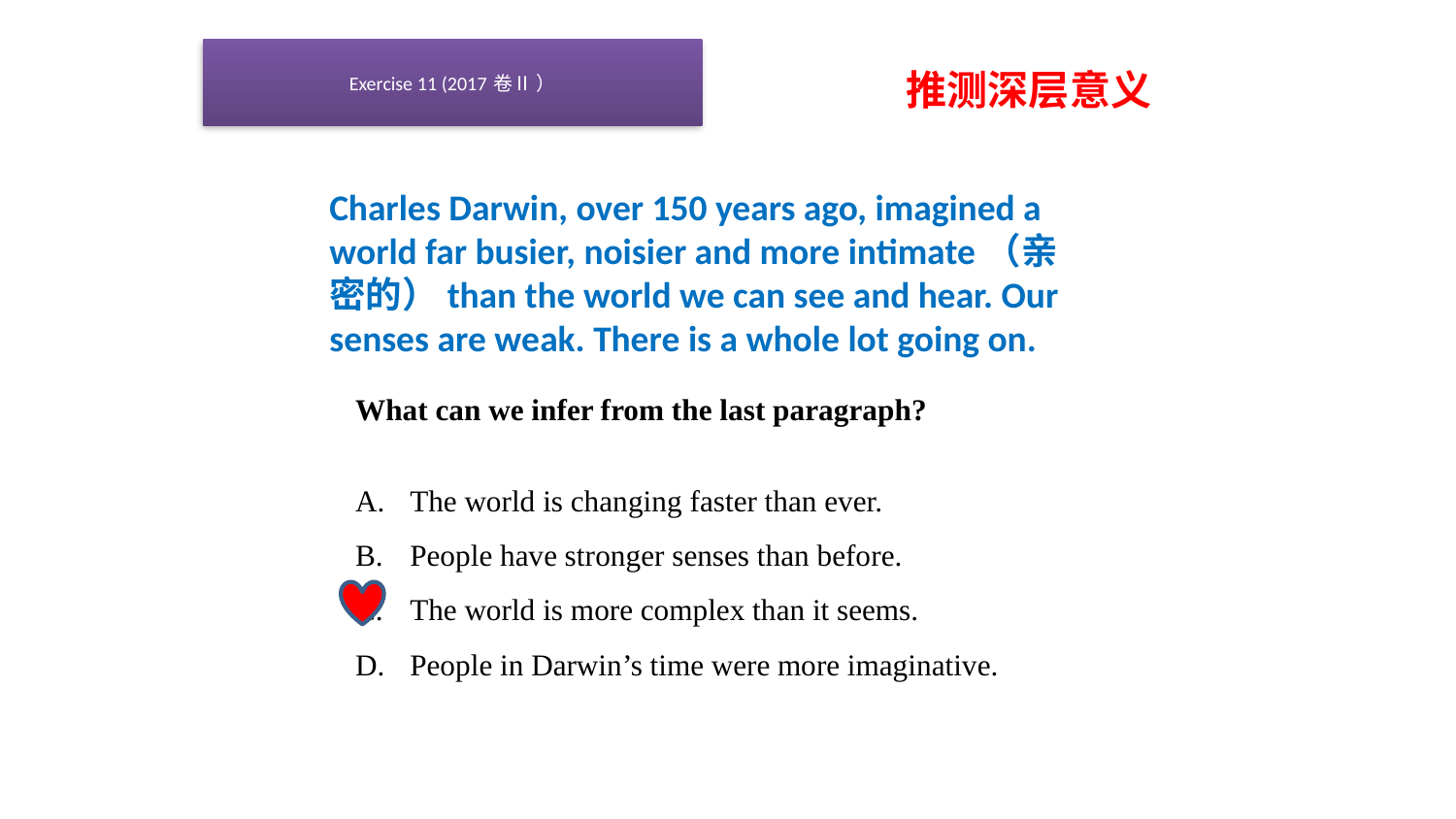

# Exercise 11 (2017 卷Ⅱ ）
推测深层意义

Charles Darwin, over 150 years ago, imagined a world far busier, noisier and more intimate（亲密的）than the world we can see and hear. Our senses are weak. There is a whole lot going on.
What can we infer from the last paragraph?

The world is changing faster than ever.
People have stronger senses than before.
The world is more complex than it seems.
People in Darwin’s time were more imaginative.